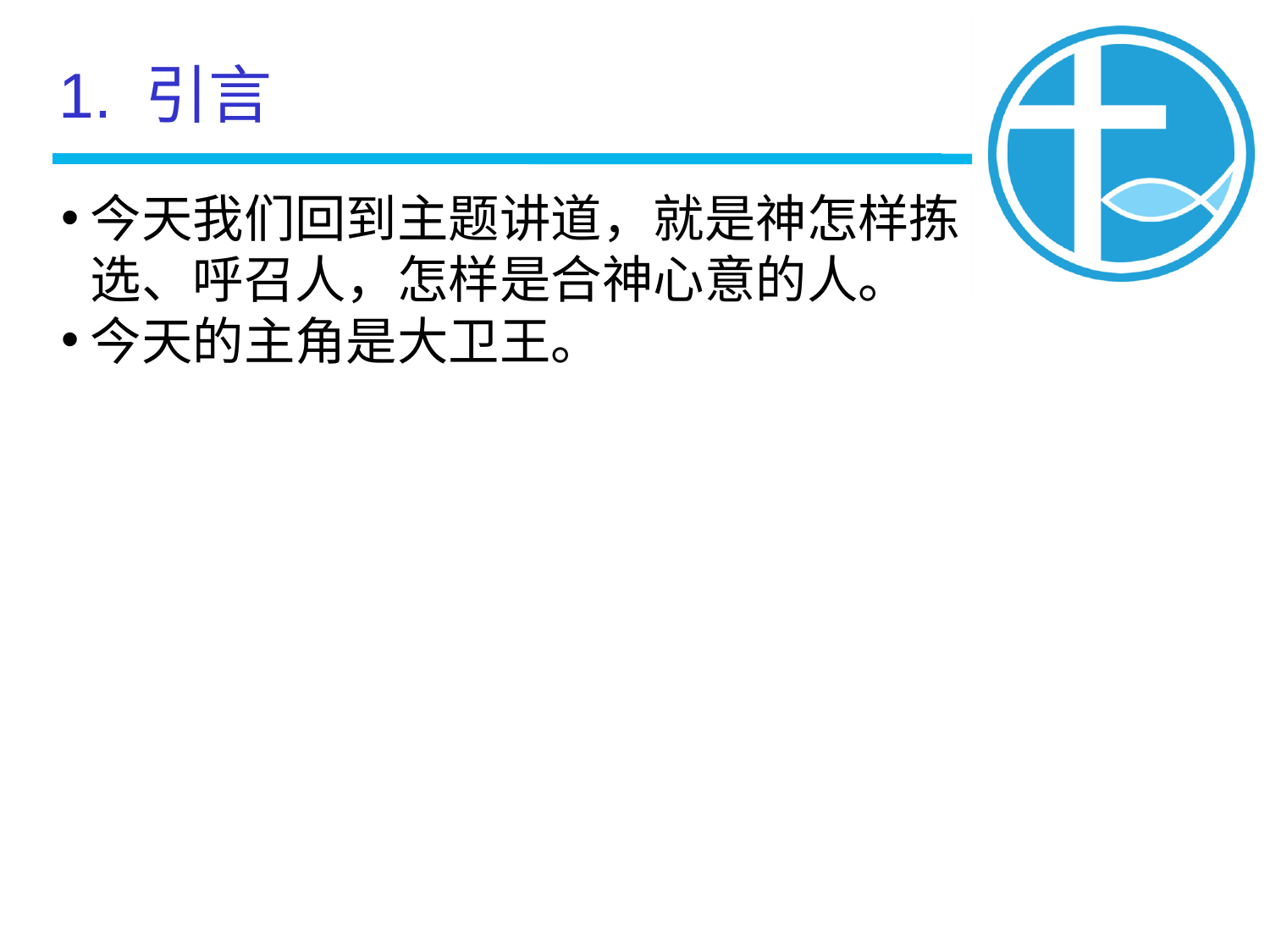

1. 引言
今天我们回到主题讲道，就是神怎样拣选、呼召人，怎样是合神心意的人。
今天的主角是大卫王。